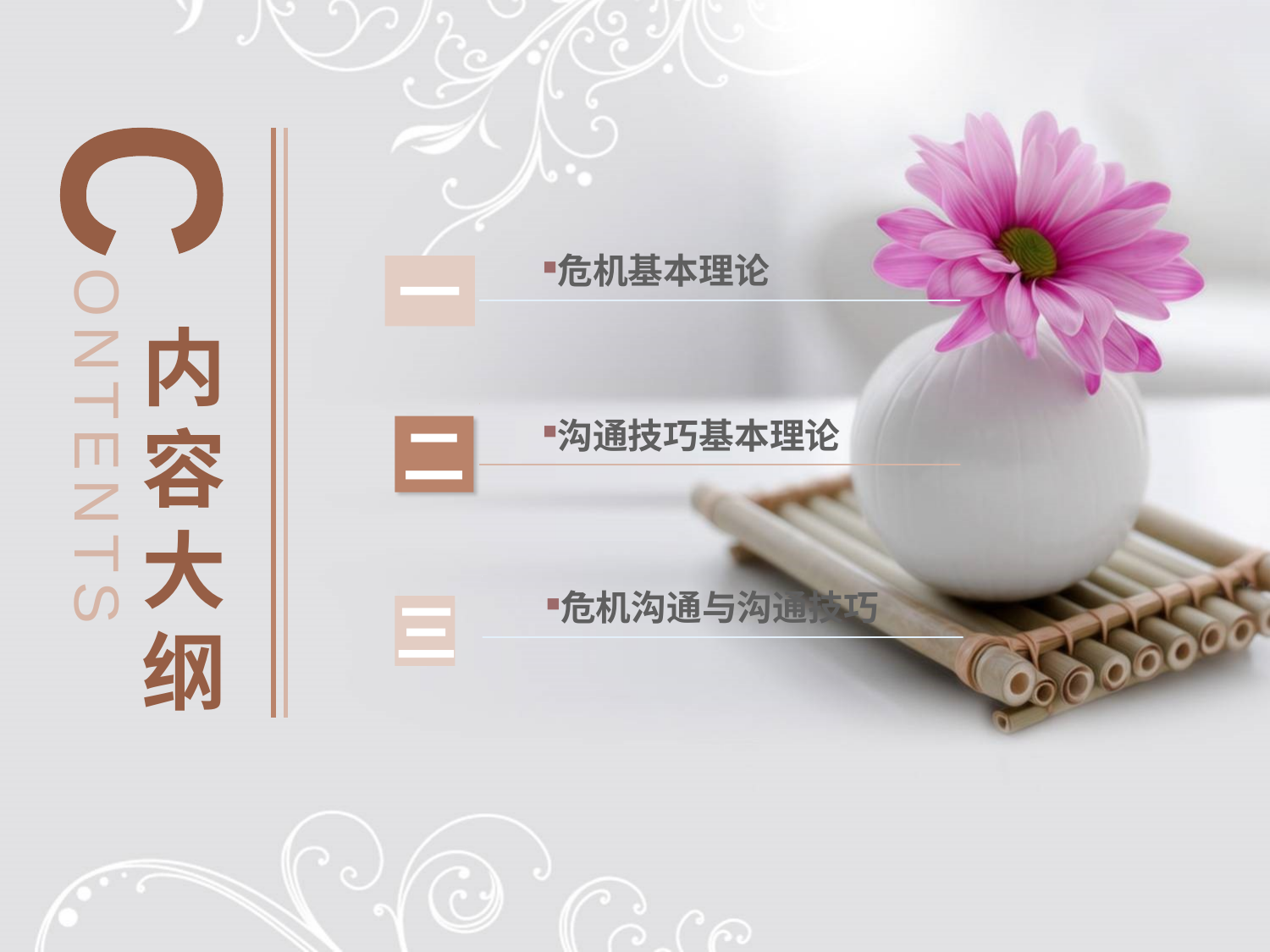

C
危机基本理论
ONTENTS
一
内容大纲
沟通技巧基本理论
二
危机沟通与沟通技巧
三